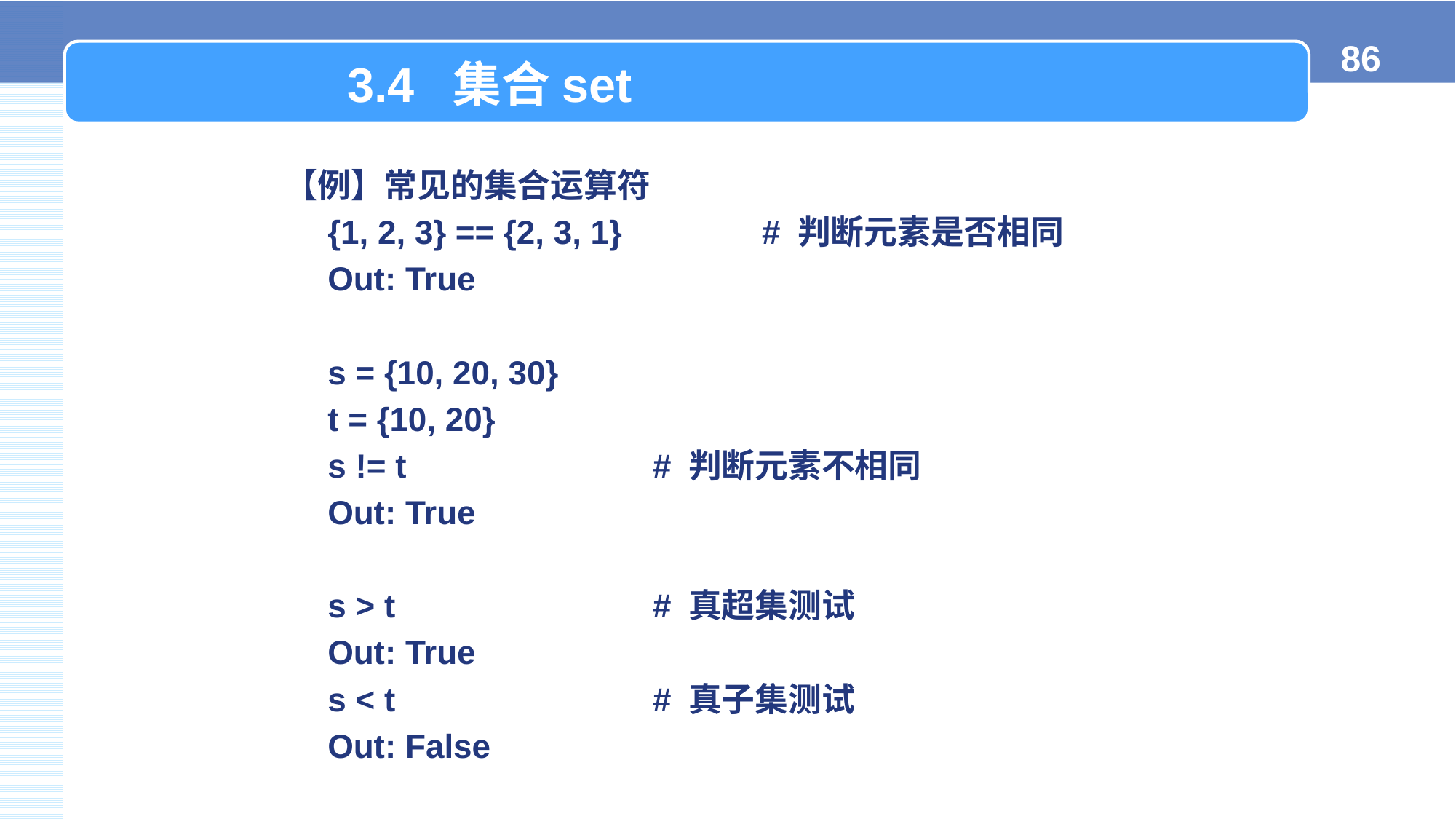

3.4  集合set
【例】常见的集合运算符
{1, 2, 3} == {2, 3, 1}		# 判断元素是否相同
Out: True

s = {10, 20, 30}
t = {10, 20}
s != t			# 判断元素不相同
Out: True

s > t			# 真超集测试
Out: True
s < t			# 真子集测试
Out: False